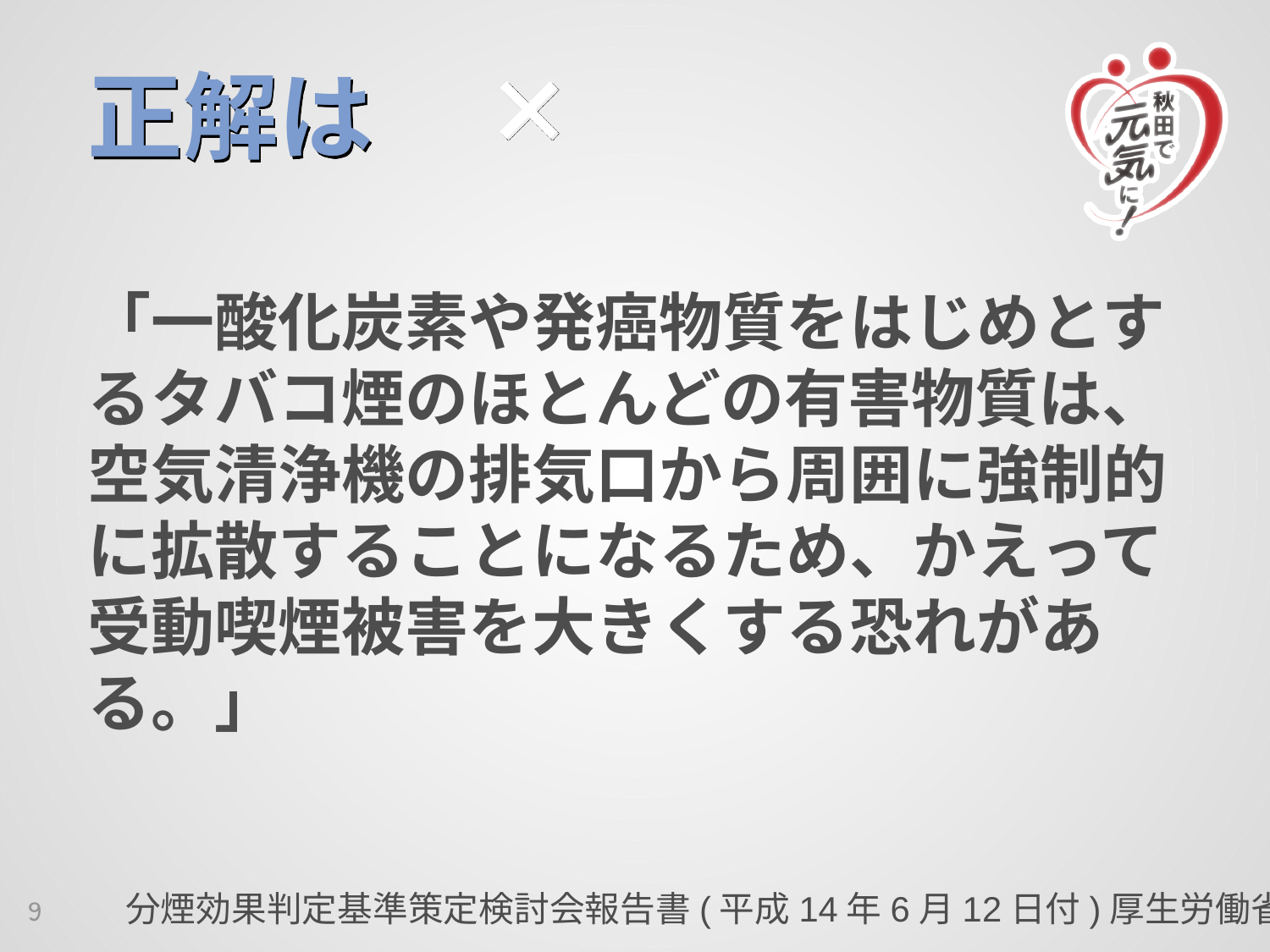

# 正解は　×
「一酸化炭素や発癌物質をはじめとするタバコ煙のほとんどの有害物質は、空気清浄機の排気口から周囲に強制的に拡散することになるため、かえって受動喫煙被害を大きくする恐れがある。」
分煙効果判定基準策定検討会報告書(平成14年6月12日付)厚生労働省
9